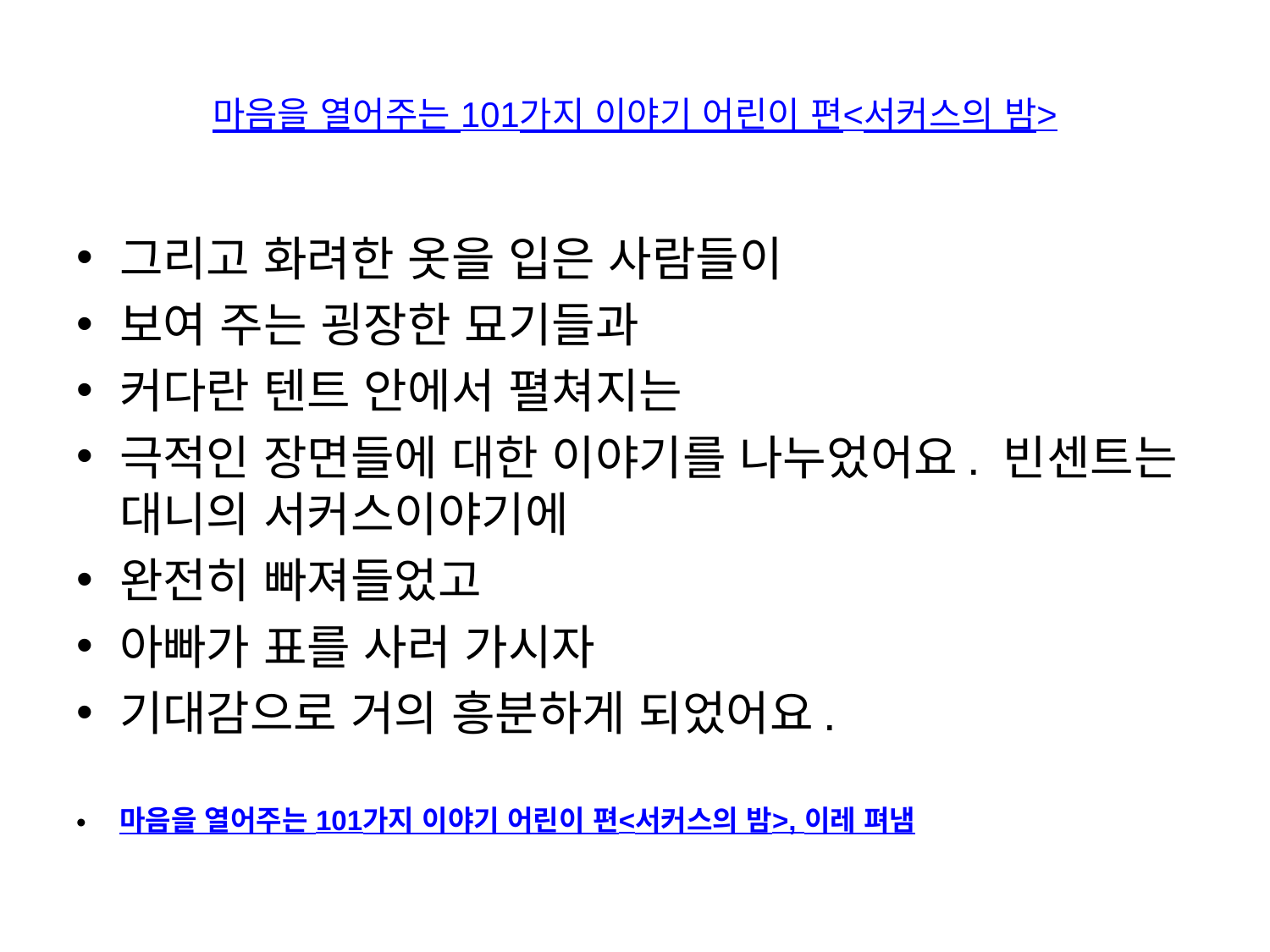

# 마음을 열어주는 101가지 이야기 어린이 편<서커스의 밤>
그리고 화려한 옷을 입은 사람들이
보여 주는 굉장한 묘기들과
커다란 텐트 안에서 펼쳐지는
극적인 장면들에 대한 이야기를 나누었어요. 빈센트는  대니의 서커스이야기에
완전히 빠져들었고
아빠가 표를 사러 가시자
기대감으로 거의 흥분하게 되었어요.
마음을 열어주는 101가지 이야기 어린이 편<서커스의 밤>, 이레 펴냄